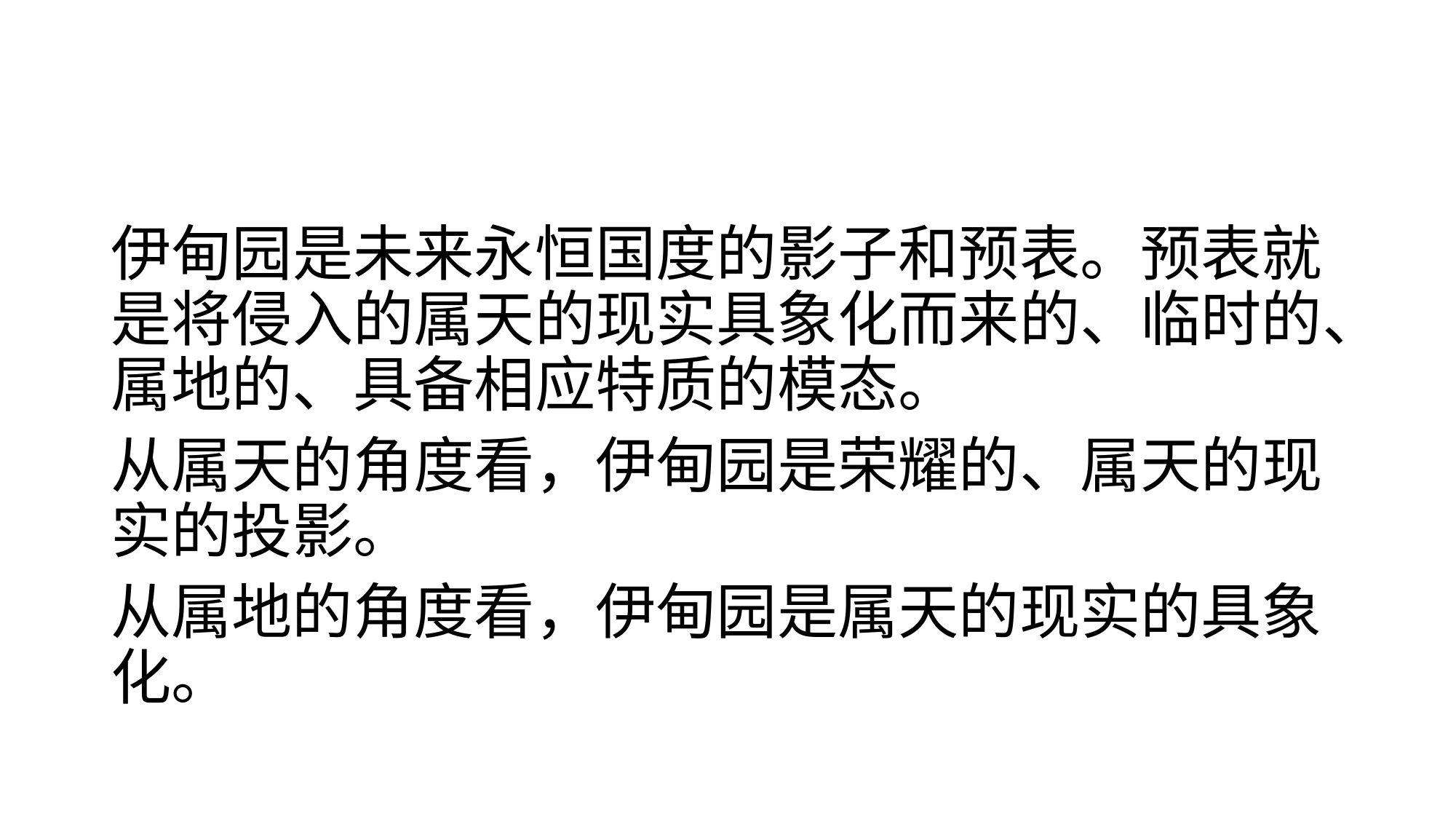

#
伊甸园是未来永恒国度的影子和预表。预表就是将侵入的属天的现实具象化而来的、临时的、属地的、具备相应特质的模态。
从属天的角度看，伊甸园是荣耀的、属天的现实的投影。
从属地的角度看，伊甸园是属天的现实的具象化。